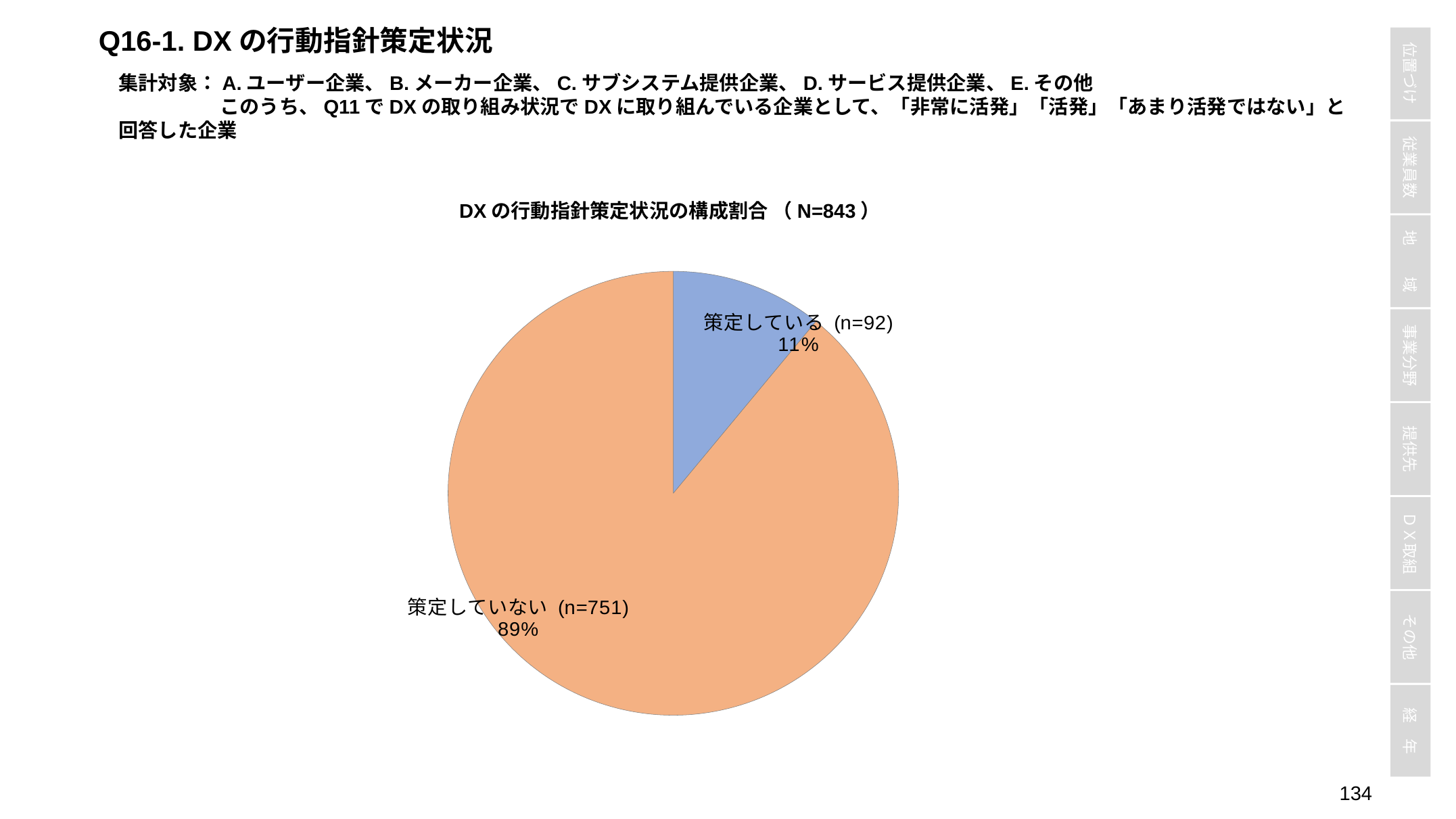

Q16-1. DXの行動指針策定状況
集計対象：A.ユーザー企業、B.メーカー企業、C.サブシステム提供企業、D.サービス提供企業、E.その他
	このうち、Q11でDXの取り組み状況でDXに取り組んでいる企業として、「非常に活発」「活発」「あまり活発ではない」と回答した企業

### Chart

| Category |  |
|---|---|
| 策定している (n=92) | 92.0 |
| 策定していない (n=751) | 751.0 |
DXの行動指針策定状況の構成割合 （N=843）
134